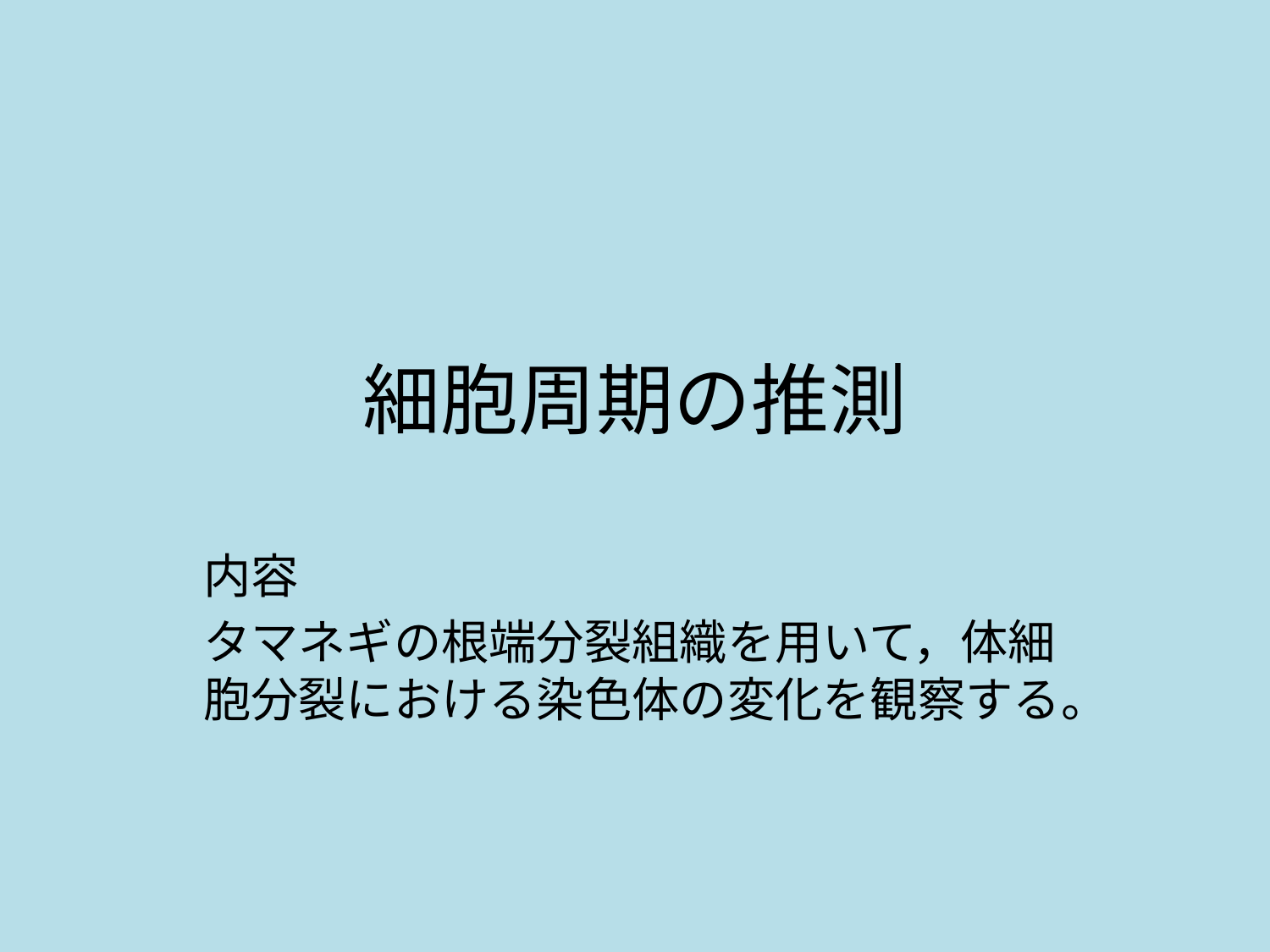

# 細胞周期の推測
内容
タマネギの根端分裂組織を用いて，体細胞分裂における染色体の変化を観察する。